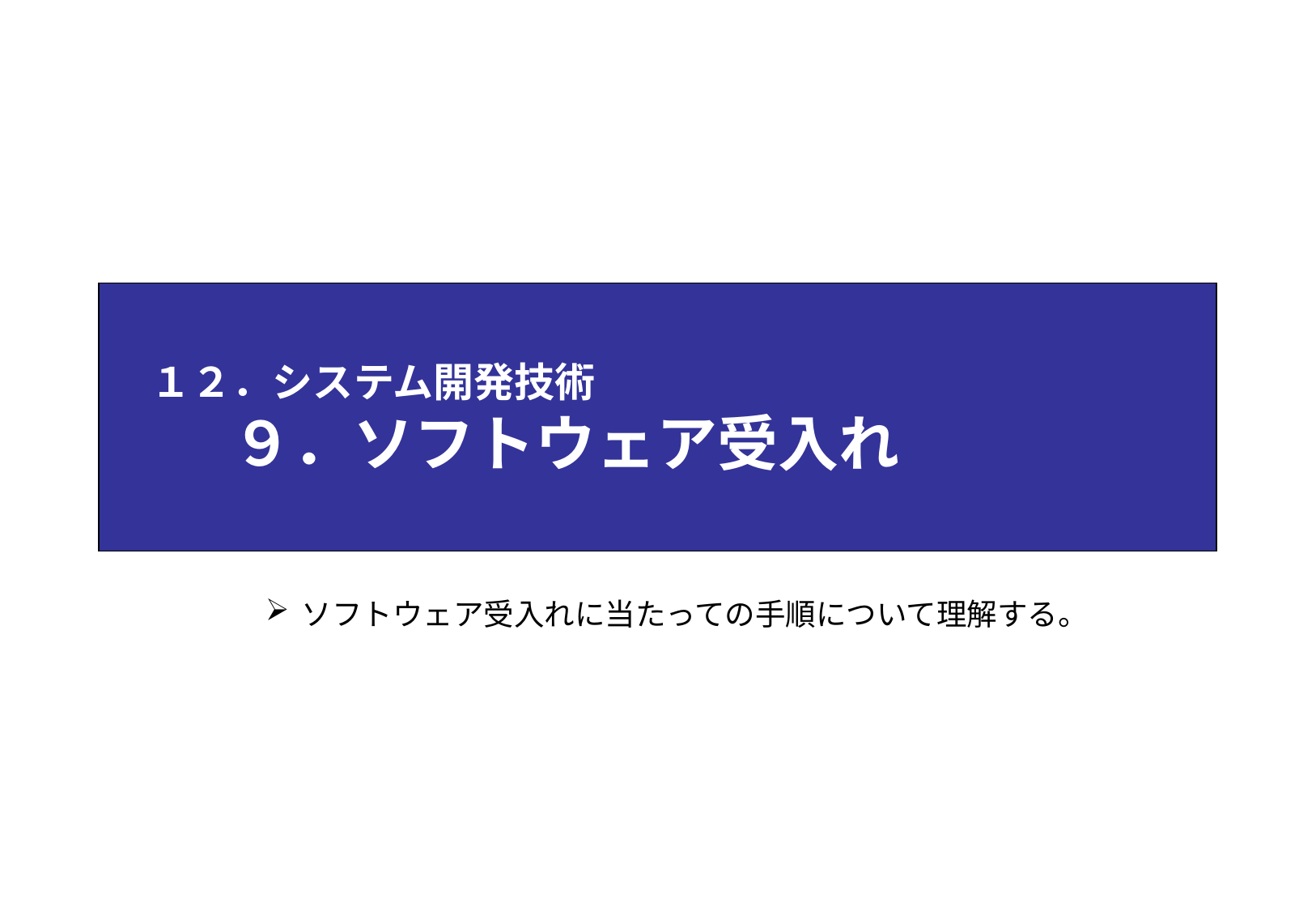

# １２．システム開発技術 　　９．ソフトウェア受入れ
ソフトウェア受入れに当たっての手順について理解する。